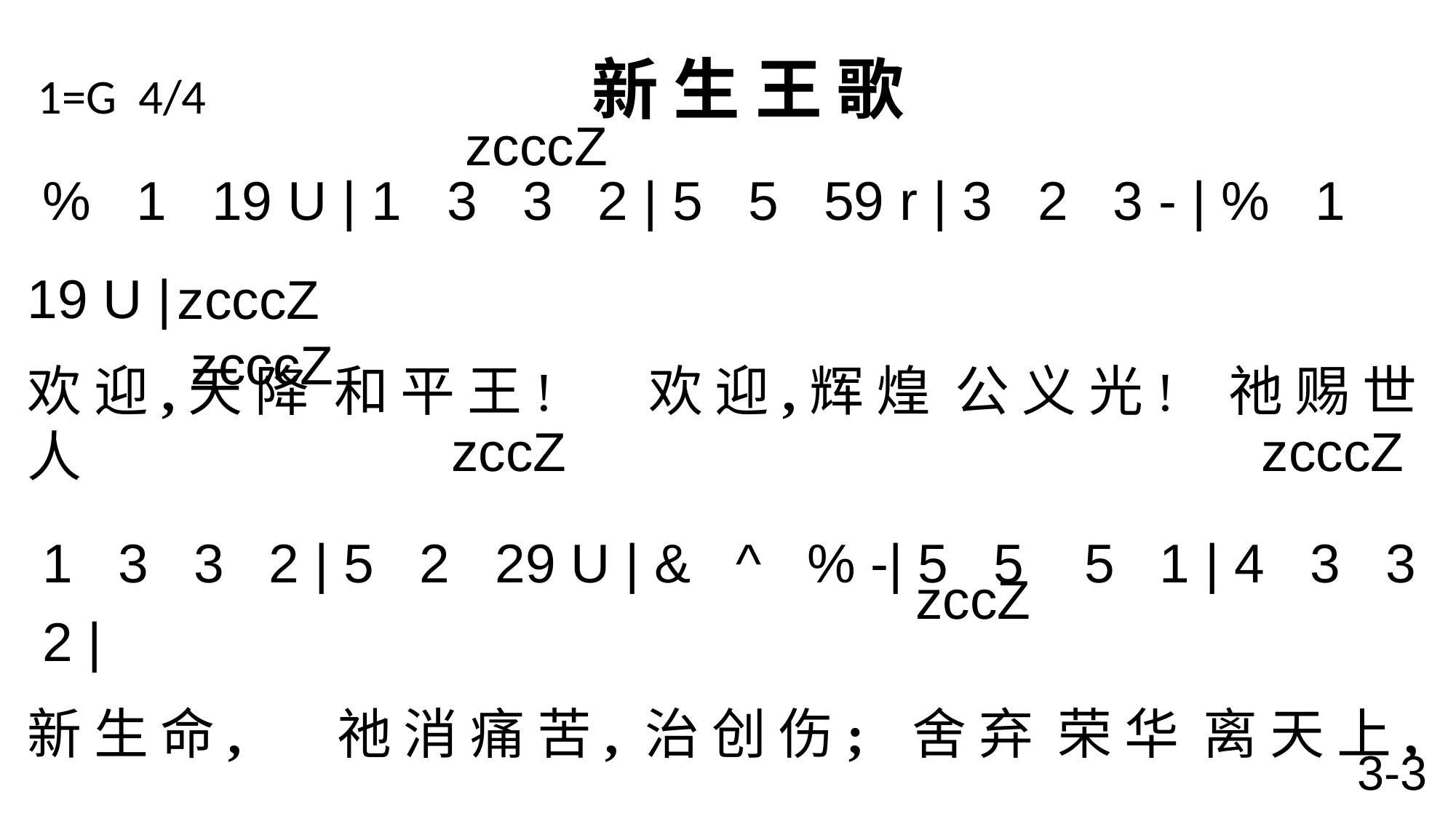

1=G  4/4                                      新 生 王 歌
 zcccZ
 %   1   19 U | 1   3   3   2 | 5   5   59 r | 3   2   3 - | %   1   19 U |
欢 迎,天 降  和 平 王!      欢 迎,辉 煌  公 义 光!    祂 赐 世 人
 1   3   3   2 | 5   2   29 U | &   ^   % -| 5   5    5   1 | 4   3   3   2 |
新 生 命,      祂 消 痛 苦, 治 创 伤;   舍 弃  荣 华  离 天 上,
 5   5   5   1| 4   3   3  2| 6   6   6   5| 4   3   4 -| 2   eiiir   59 q |
降 生 奋 斗 灭 死 亡,    消 灭 死 亡 赐 再 生,   再 生      宏 福
 1   2   3 - | 69 y   6   5 | 4   3   4 - | 2   eiir  59 q | 1   2   1 -  \
万 古 长!”  听 啊!天 使  高 声 唱,   “荣 耀    归 与  新 生 王!”
 zcccZ                                                                            zcccZ
  zccZ                                                     zcccZ
  zccZ
3-3